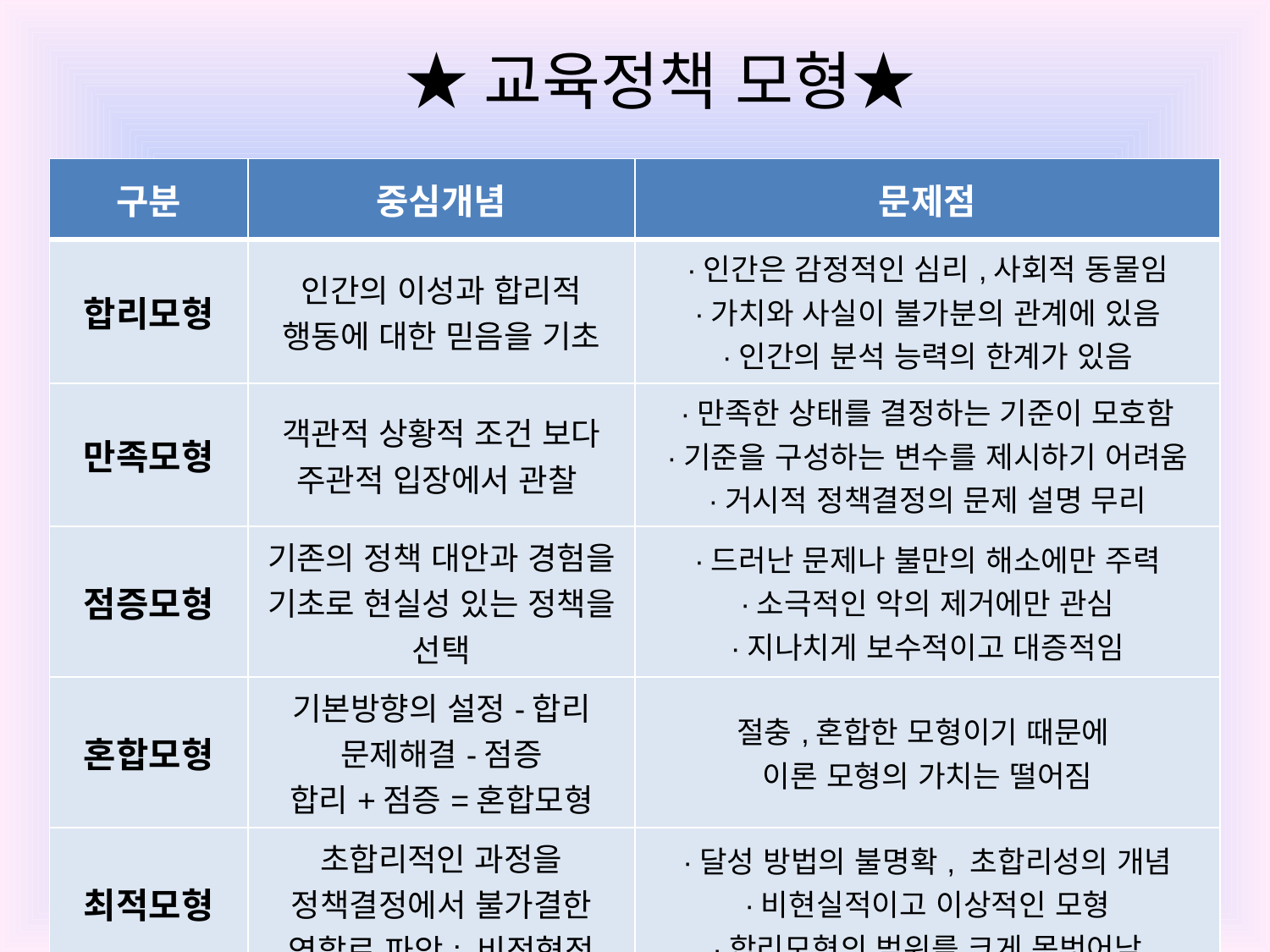

★교육정책 모형★
| 구분 | 중심개념 | 문제점 |
| --- | --- | --- |
| 합리모형 | 인간의 이성과 합리적 행동에 대한 믿음을 기초 | ·인간은 감정적인 심리,사회적 동물임 ·가치와 사실이 불가분의 관계에 있음 ·인간의 분석 능력의 한계가 있음 |
| 만족모형 | 객관적 상황적 조건 보다 주관적 입장에서 관찰 | ·만족한 상태를 결정하는 기준이 모호함 ·기준을 구성하는 변수를 제시하기 어려움 ·거시적 정책결정의 문제 설명 무리 |
| 점증모형 | 기존의 정책 대안과 경험을 기초로 현실성 있는 정책을 선택 | ·드러난 문제나 불만의 해소에만 주력 ·소극적인 악의 제거에만 관심 ·지나치게 보수적이고 대증적임 |
| 혼합모형 | 기본방향의 설정-합리 문제해결-점증 합리+점증=혼합모형 | 절충,혼합한 모형이기 때문에 이론 모형의 가치는 떨어짐 |
| 최적모형 | 초합리적인 과정을 정책결정에서 불가결한 역할로 파악; 비정형적 | ·달성 방법의 불명확, 초합리성의 개념 ·비현실적이고 이상적인 모형 ·합리모형의 범위를 크게 못벗어남 |